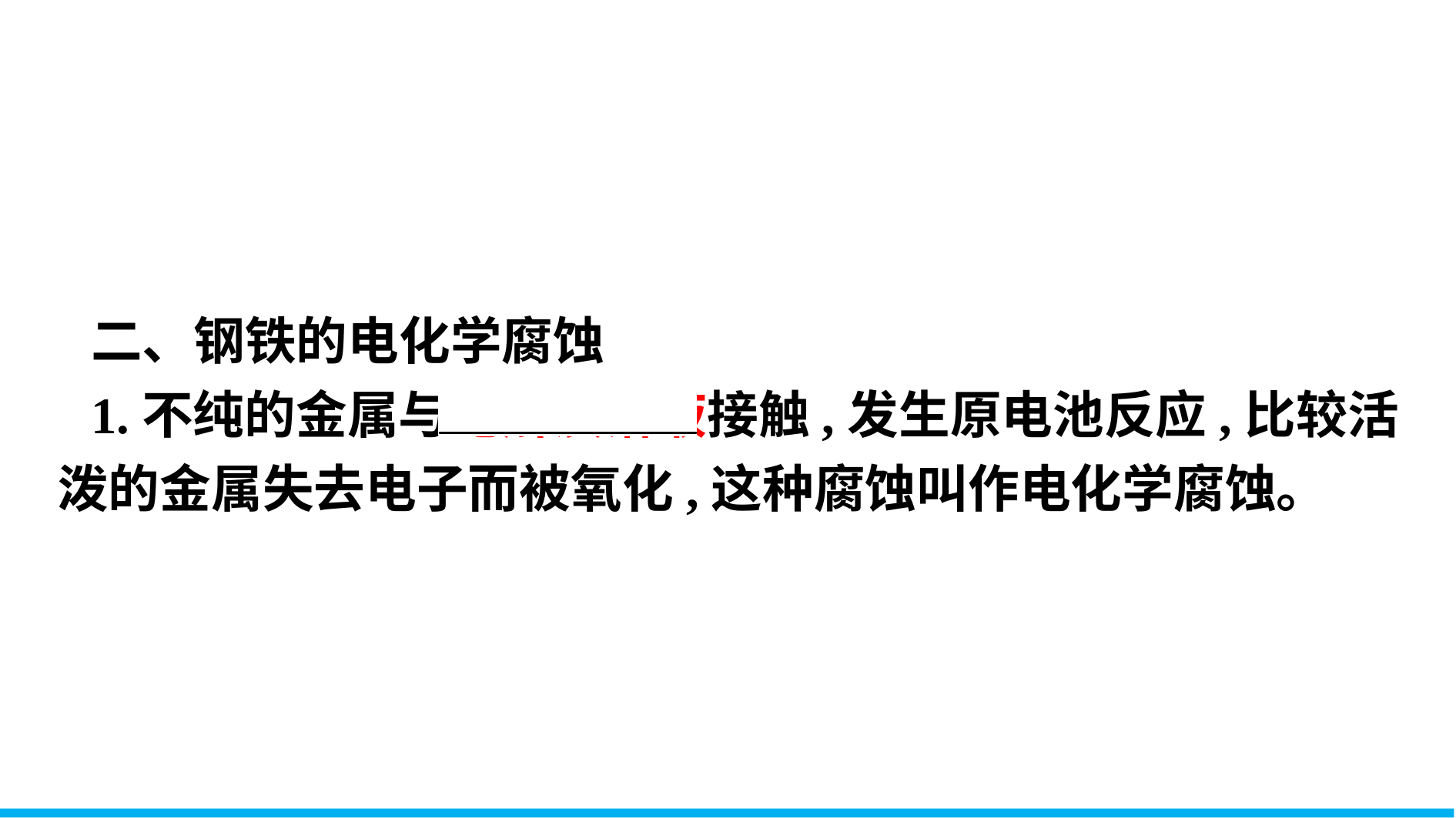

二、钢铁的电化学腐蚀
1.不纯的金属与电解质溶液接触,发生原电池反应,比较活泼的金属失去电子而被氧化,这种腐蚀叫作电化学腐蚀。